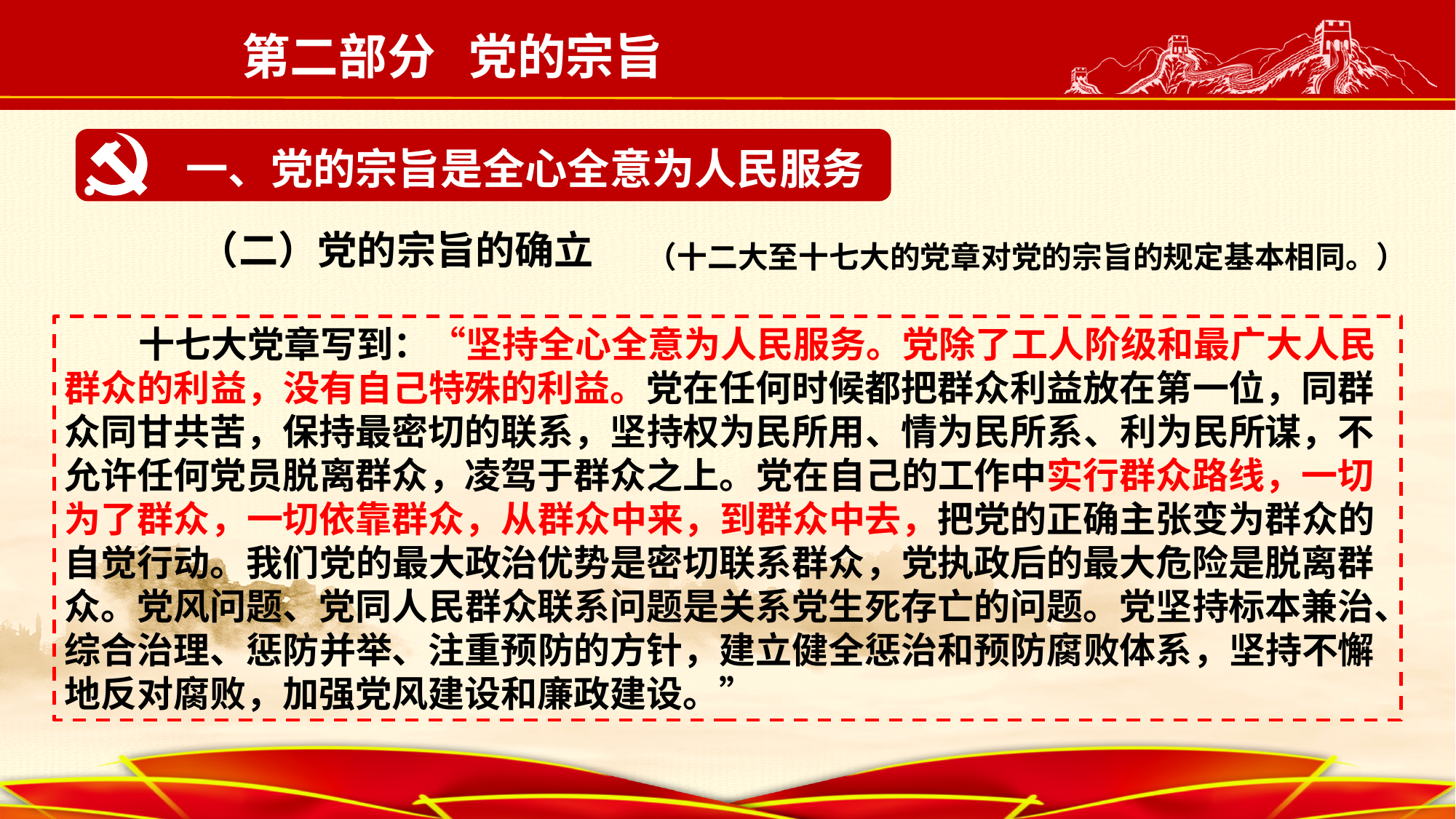

第二部分   党的宗旨

一、党的宗旨是全心全意为人民服务
（二）党的宗旨的确立
（十二大至十七大的党章对党的宗旨的规定基本相同。）
        十七大党章写到：“坚持全心全意为人民服务。党除了工人阶级和最广大人民群众的利益，没有自己特殊的利益。党在任何时候都把群众利益放在第一位，同群众同甘共苦，保持最密切的联系，坚持权为民所用、情为民所系、利为民所谋，不允许任何党员脱离群众，凌驾于群众之上。党在自己的工作中实行群众路线，一切为了群众，一切依靠群众，从群众中来，到群众中去，把党的正确主张变为群众的自觉行动。我们党的最大政治优势是密切联系群众，党执政后的最大危险是脱离群众。党风问题、党同人民群众联系问题是关系党生死存亡的问题。党坚持标本兼治、综合治理、惩防并举、注重预防的方针，建立健全惩治和预防腐败体系，坚持不懈地反对腐败，加强党风建设和廉政建设。”